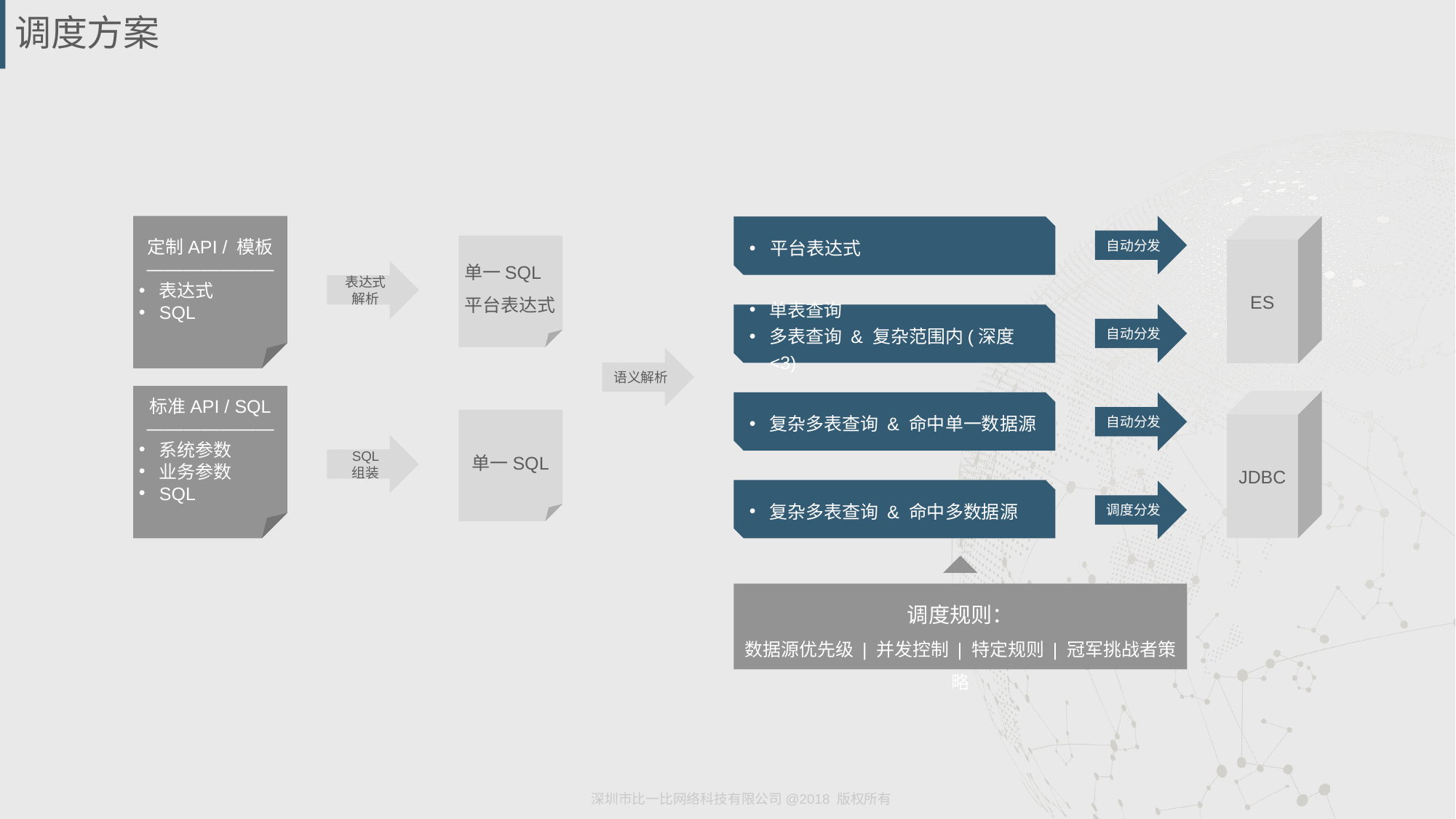

# 调度方案
定制API / 模板
———————
表达式
SQL
自动分发
ES
平台表达式
单一SQL
平台表达式
表达式
解析
自动分发
单表查询
多表查询 & 复杂范围内(深度<3)
语义解析
标准API / SQL
———————
系统参数
业务参数
SQL
JDBC
复杂多表查询 & 命中单一数据源
自动分发
单一SQL
SQL
组装
复杂多表查询 & 命中多数据源
调度分发
调度规则：
数据源优先级 | 并发控制 | 特定规则 | 冠军挑战者策略